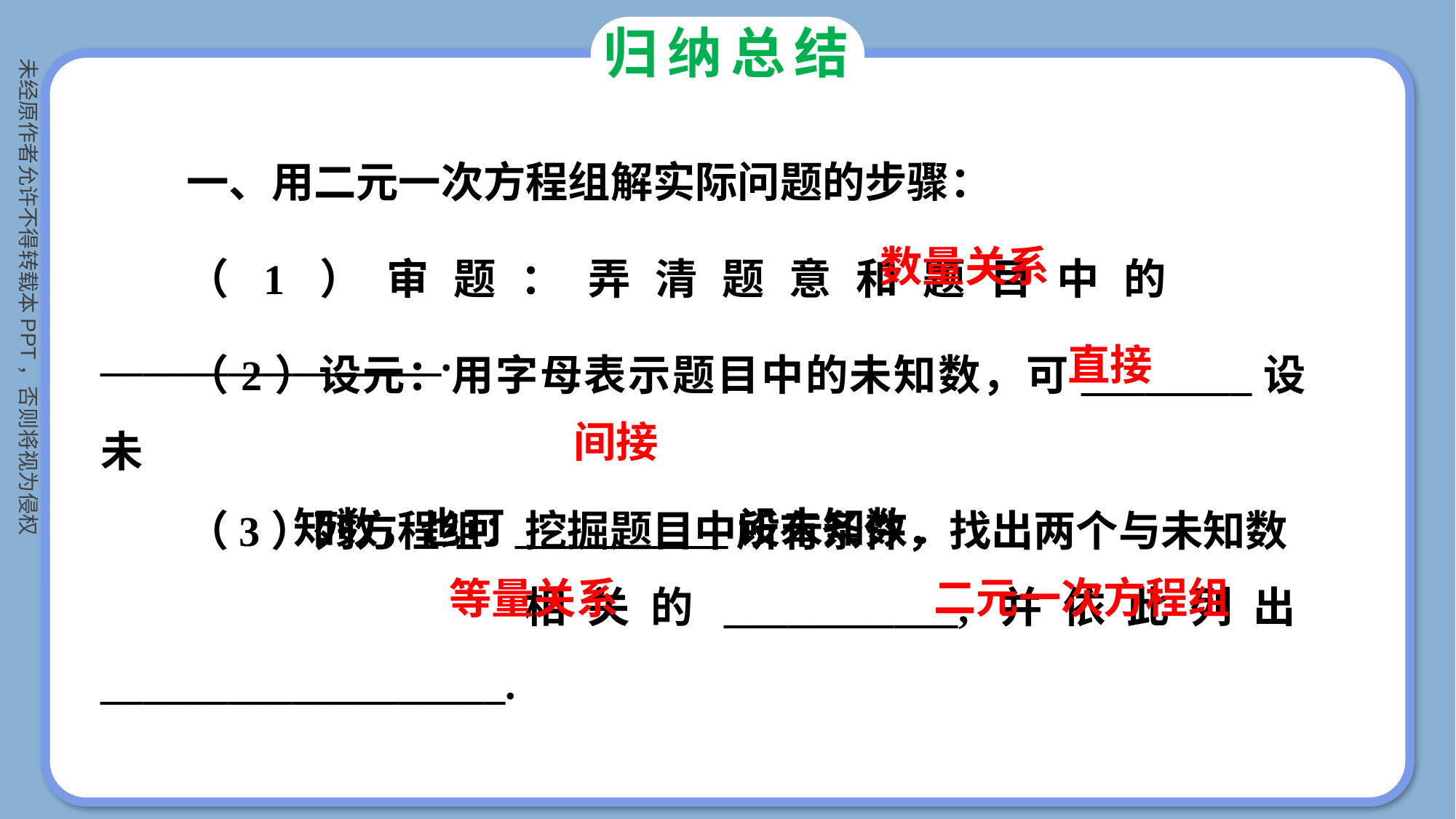

归纳总结
一、用二元一次方程组解实际问题的步骤：
（1）审题：弄清题意和题目中的________________.
数量关系
（2）设元：用字母表示题目中的未知数，可________设未
          知数，也可__________设未知数.
直接
间接
（3）列方程组：挖掘题目中所有条件，找出两个与未知数
          相关的___________,并依此列出___________________.
二元一次方程组
等量关系